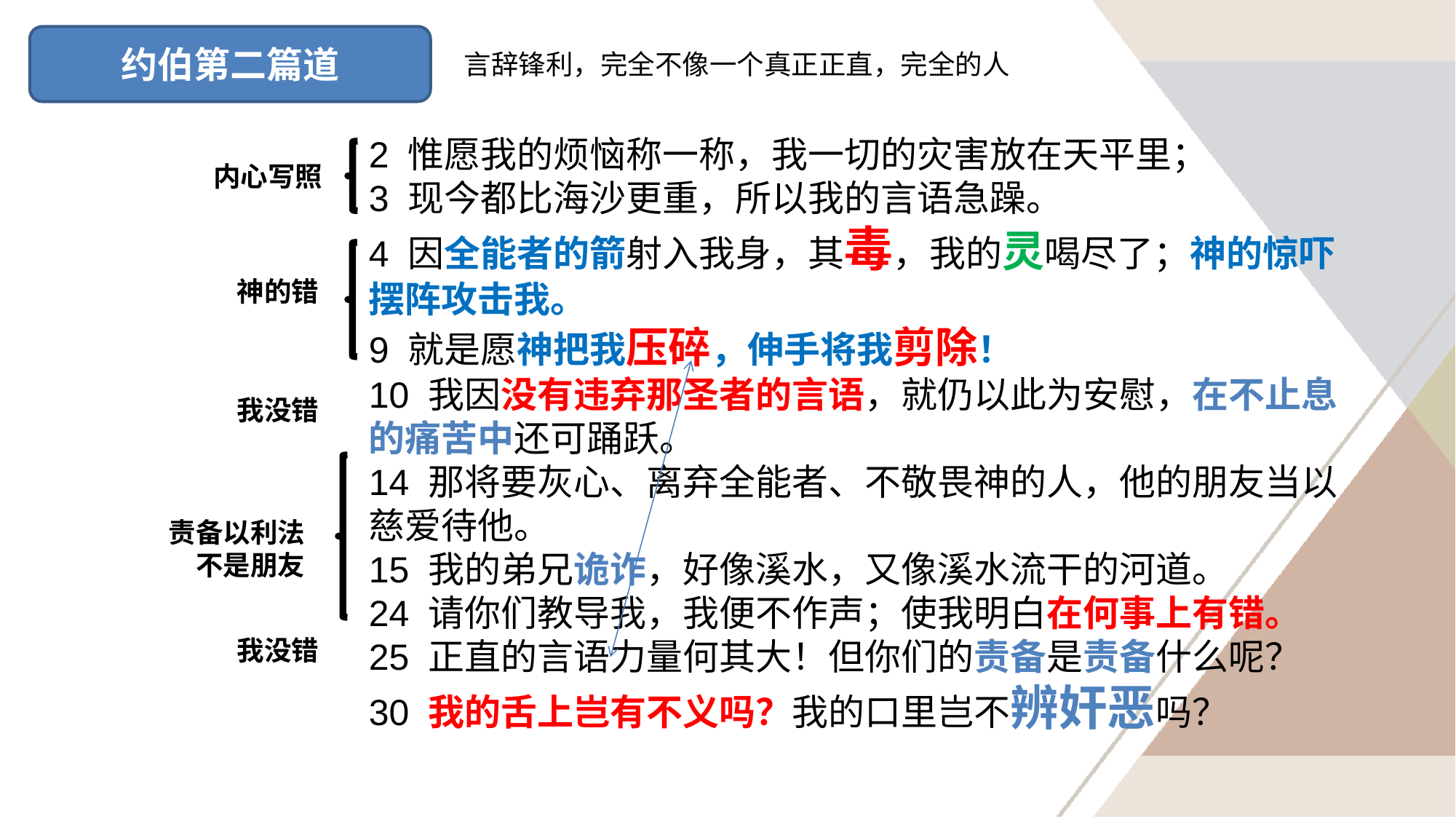

约伯第二篇道
言辞锋利，完全不像一个真正正直，完全的人
2 惟愿我的烦恼称一称，我一切的灾害放在天平里；
3 现今都比海沙更重，所以我的言语急躁。
4 因全能者的箭射入我身，其毒，我的灵喝尽了；神的惊吓摆阵攻击我。
9 就是愿神把我压碎，伸手将我剪除！
10 我因没有违弃那圣者的言语，就仍以此为安慰，在不止息的痛苦中还可踊跃。
14 那将要灰心、离弃全能者、不敬畏神的人，他的朋友当以慈爱待他。
15 我的弟兄诡诈，好像溪水，又像溪水流干的河道。
24 请你们教导我，我便不作声；使我明白在何事上有错。
25 正直的言语力量何其大！但你们的责备是责备什么呢？
30 我的舌上岂有不义吗？我的口里岂不辨奸恶吗？

内心写照

神的错
我没错

责备以利法不是朋友
我没错